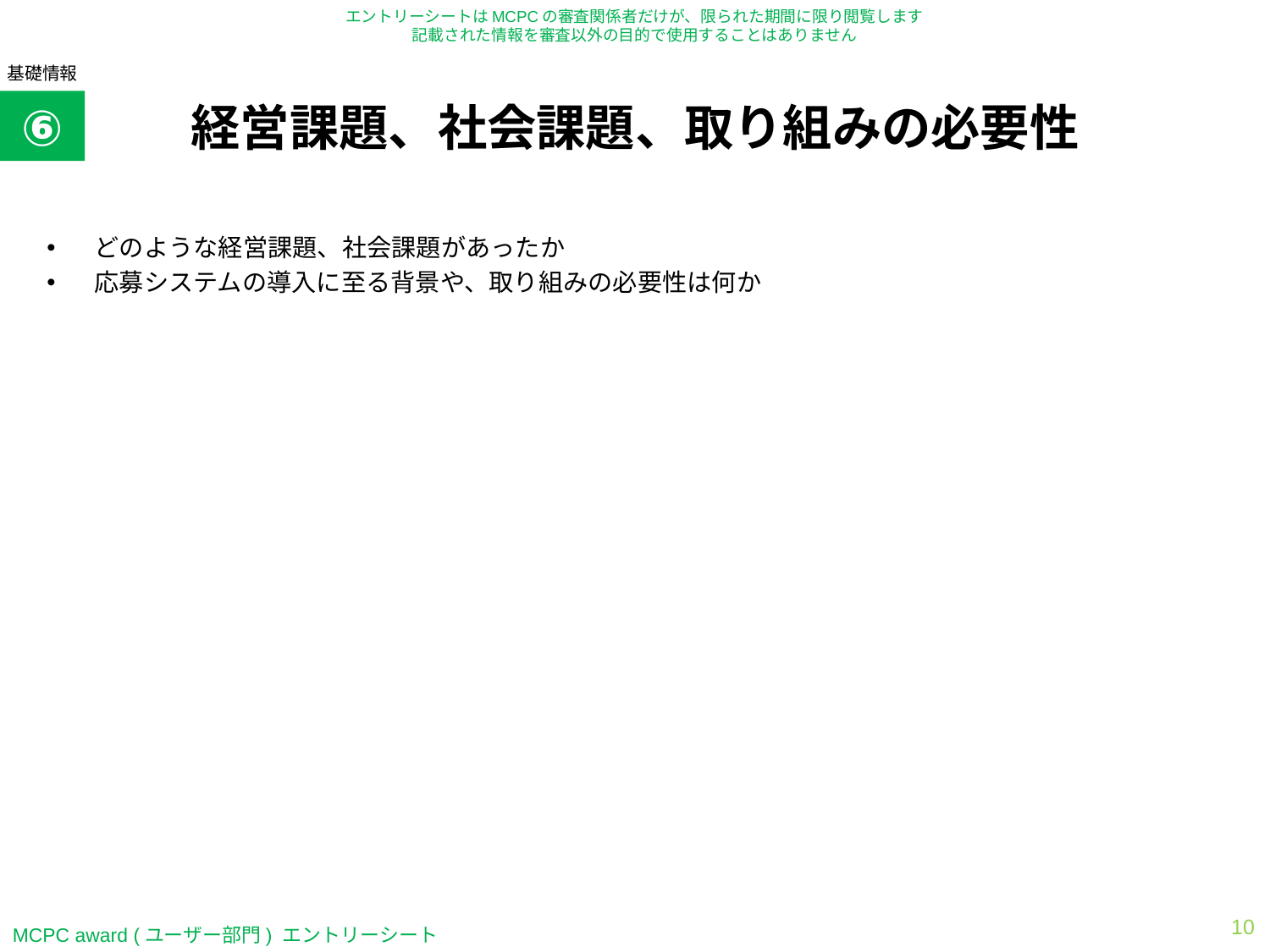

基礎情報
# 経営課題、社会課題、取り組みの必要性
⑥
どのような経営課題、社会課題があったか
応募システムの導入に至る背景や、取り組みの必要性は何か
10